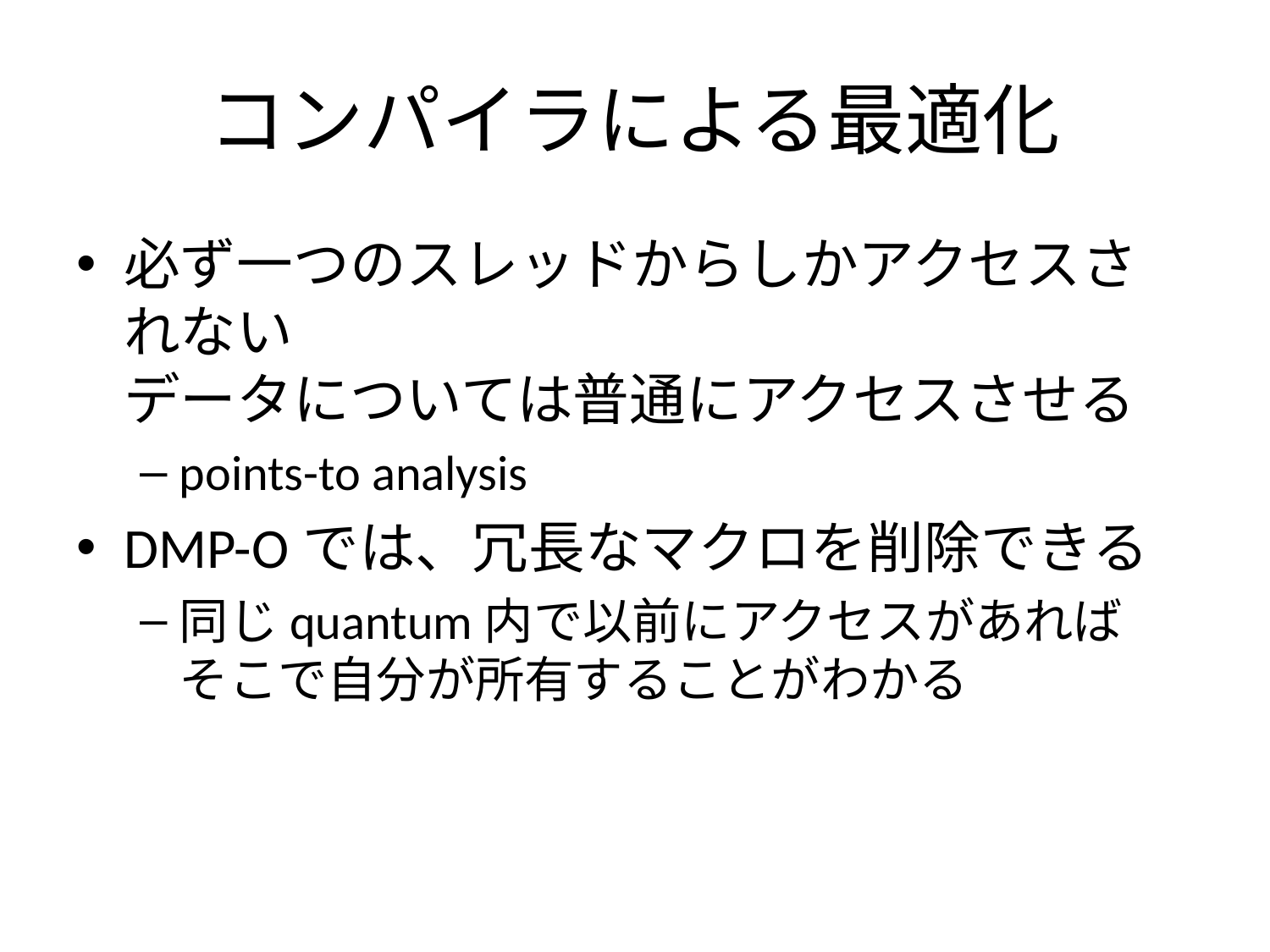

# コンパイラによる最適化
必ず一つのスレッドからしかアクセスされない
データについては普通にアクセスさせる
points-to analysis
DMP-Oでは、冗長なマクロを削除できる
同じquantum内で以前にアクセスがあれば
そこで自分が所有することがわかる